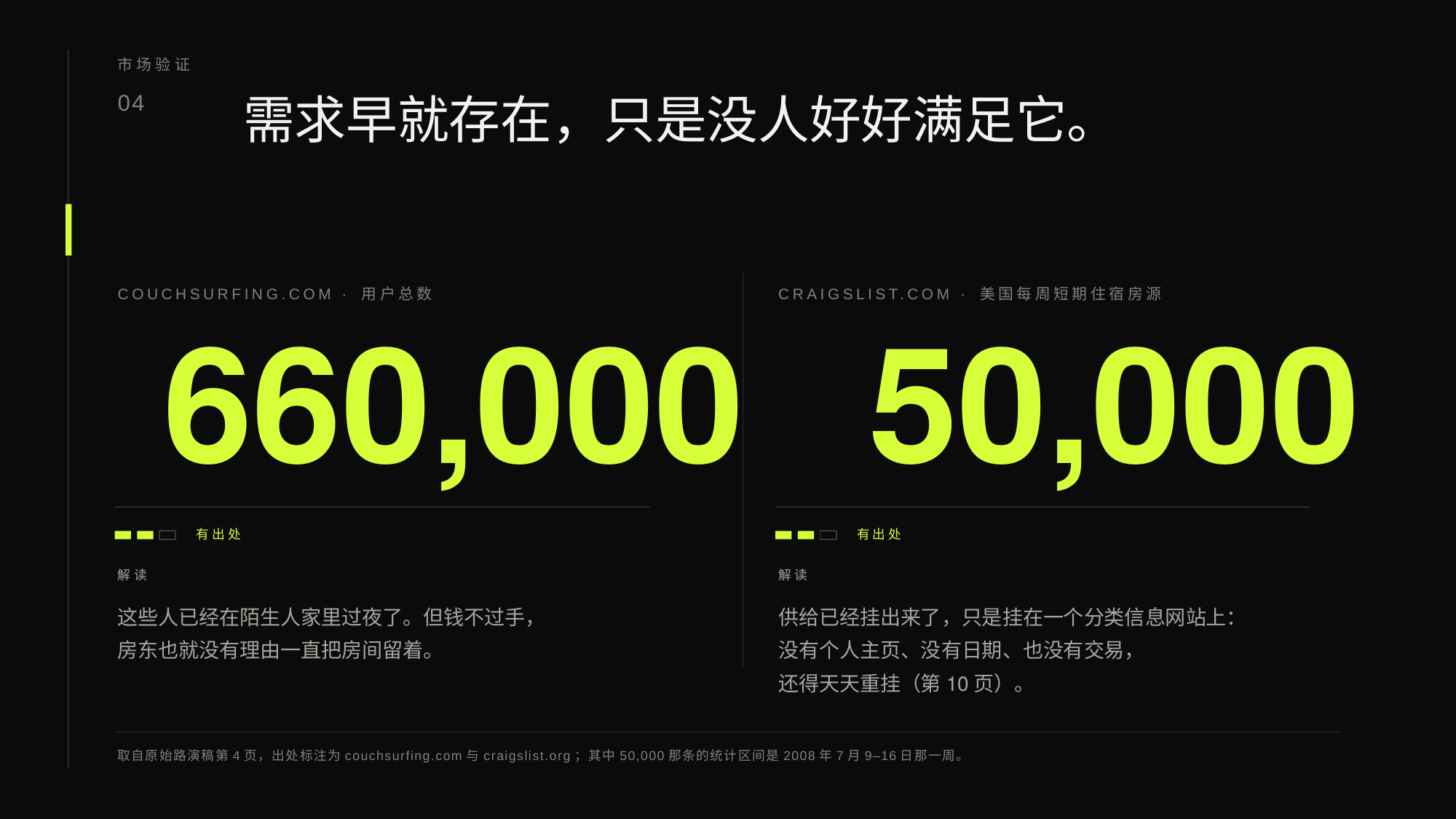

市场验证
需求早就存在，只是没人好好满足它。
04

COUCHSURFING.COM · 用户总数
CRAIGSLIST.COM · 美国每周短期住宿房源
660,000
50,000

有出处
有出处

解读
解读
这些人已经在陌生人家里过夜了。但钱不过手，
房东也就没有理由一直把房间留着。
供给已经挂出来了，只是挂在一个分类信息网站上：
没有个人主页、没有日期、也没有交易，
还得天天重挂（第10页）。

取自原始路演稿第4页，出处标注为couchsurfing.com与craigslist.org；其中50,000那条的统计区间是2008年7月9–16日那一周。